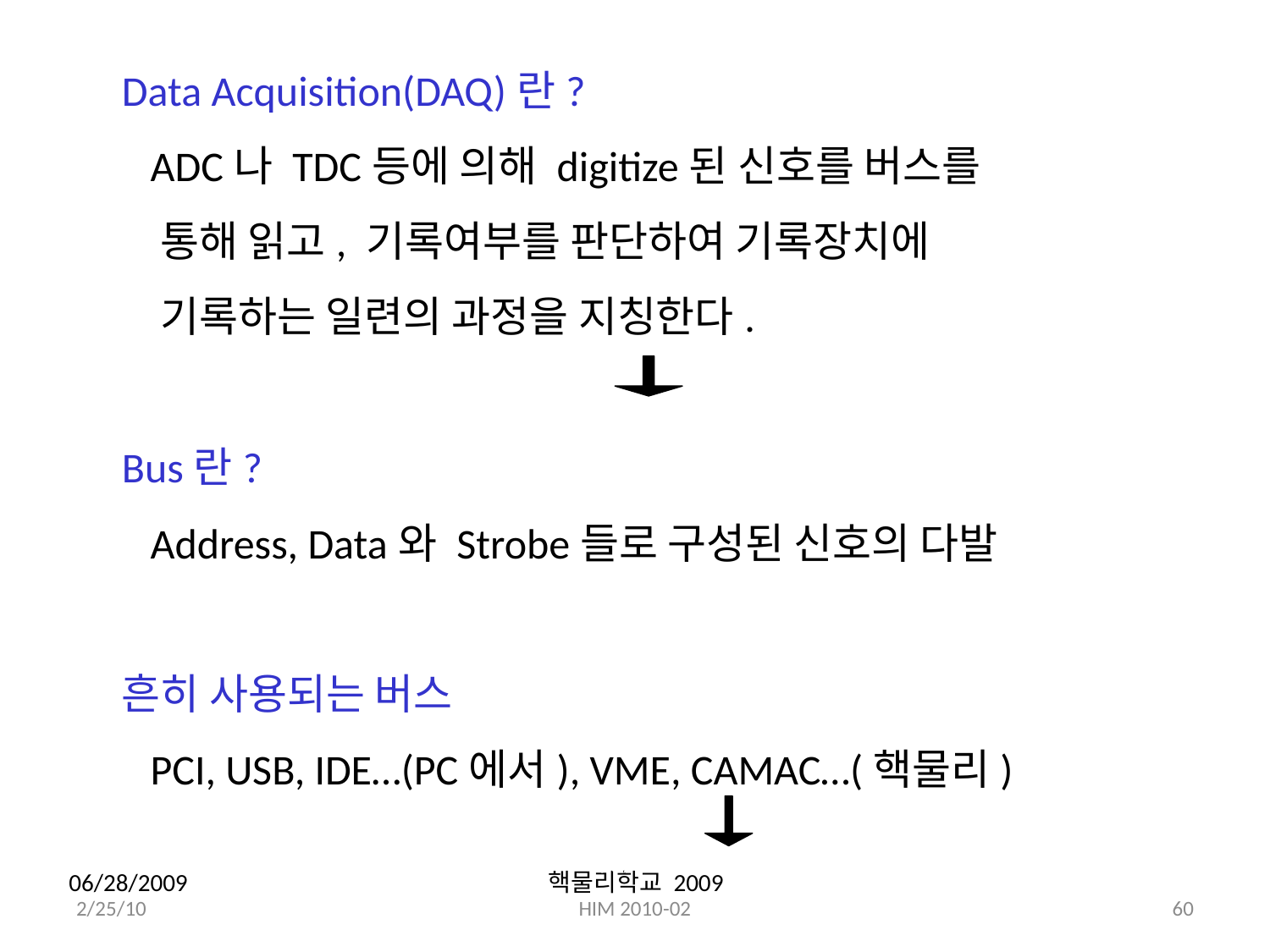

Data Acquisition(DAQ)란?
   ADC나 TDC등에 의해 digitize된 신호를 버스를
   통해 읽고, 기록여부를 판단하여 기록장치에
   기록하는 일련의 과정을 지칭한다.

Bus란?
   Address, Data와 Strobe들로 구성된 신호의 다발

흔히 사용되는 버스
   PCI, USB, IDE…(PC에서), VME, CAMAC…(핵물리)

정확하게 DAQ가 무엇이라고 규정하지는 않지만,
DAQ라고 하면 대개 이렇게 얘기함

(주)노티스에서 VME를 자체 제작 가능함
06/28/2009
핵물리학교 2009
2/25/10
HIM 2010-02
60